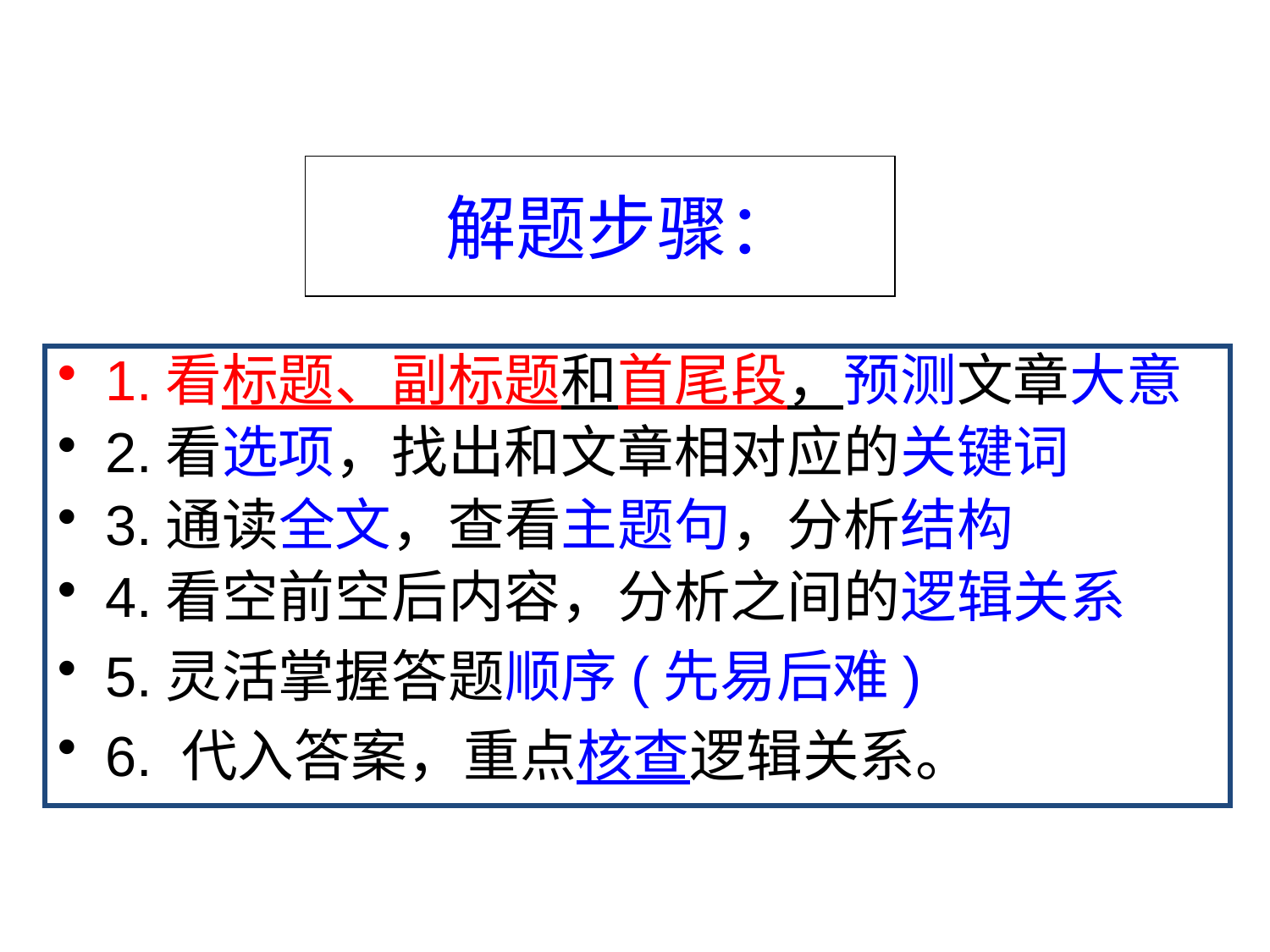

解题步骤：
1.看标题、副标题和首尾段，预测文章大意
2.看选项，找出和文章相对应的关键词
3.通读全文，查看主题句，分析结构
4.看空前空后内容，分析之间的逻辑关系
5.灵活掌握答题顺序(先易后难)
6. 代入答案，重点核查逻辑关系。